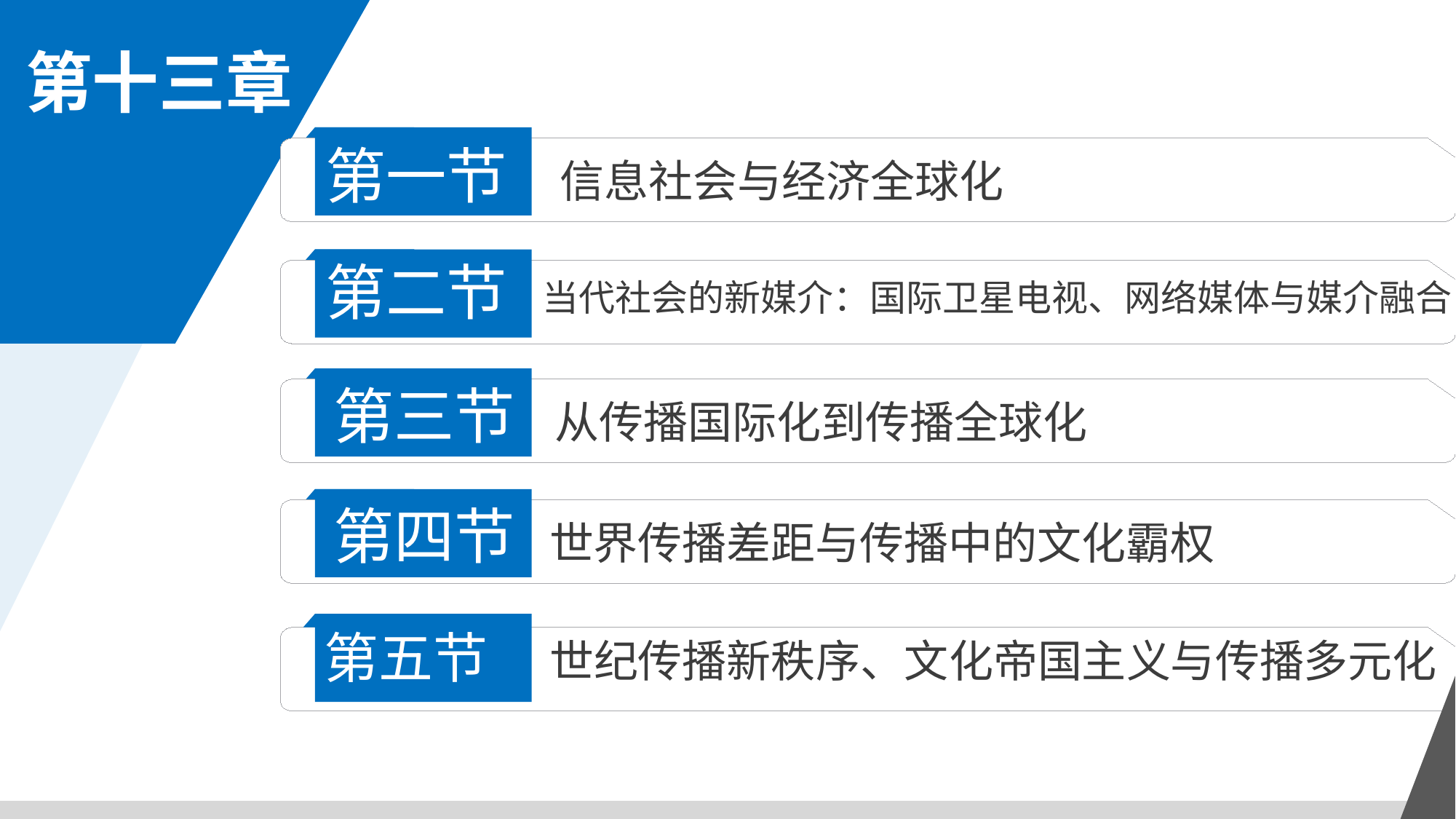

第十三章

第一节

信息社会与经济全球化
第二节

当代社会的新媒介：国际卫星电视、网络媒体与媒介融合

第三节

从传播国际化到传播全球化

第四节

世界传播差距与传播中的文化霸权

第五节

世纪传播新秩序、文化帝国主义与传播多元化